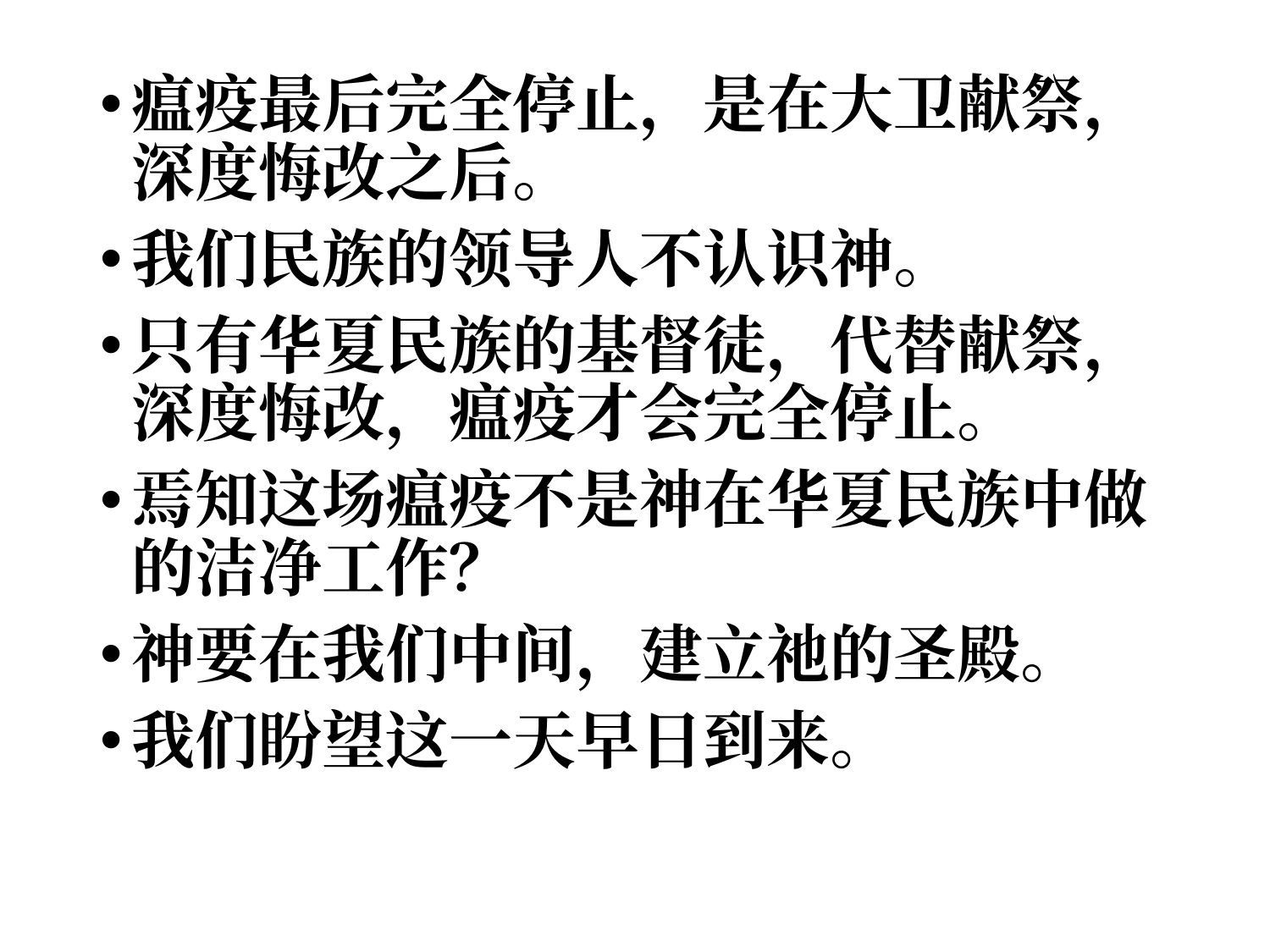

瘟疫最后完全停止，是在大卫献祭，深度悔改之后。
我们民族的领导人不认识神。
只有华夏民族的基督徒，代替献祭，深度悔改，瘟疫才会完全停止。
焉知这场瘟疫不是神在华夏民族中做的洁净工作？
神要在我们中间，建立祂的圣殿。
我们盼望这一天早日到来。